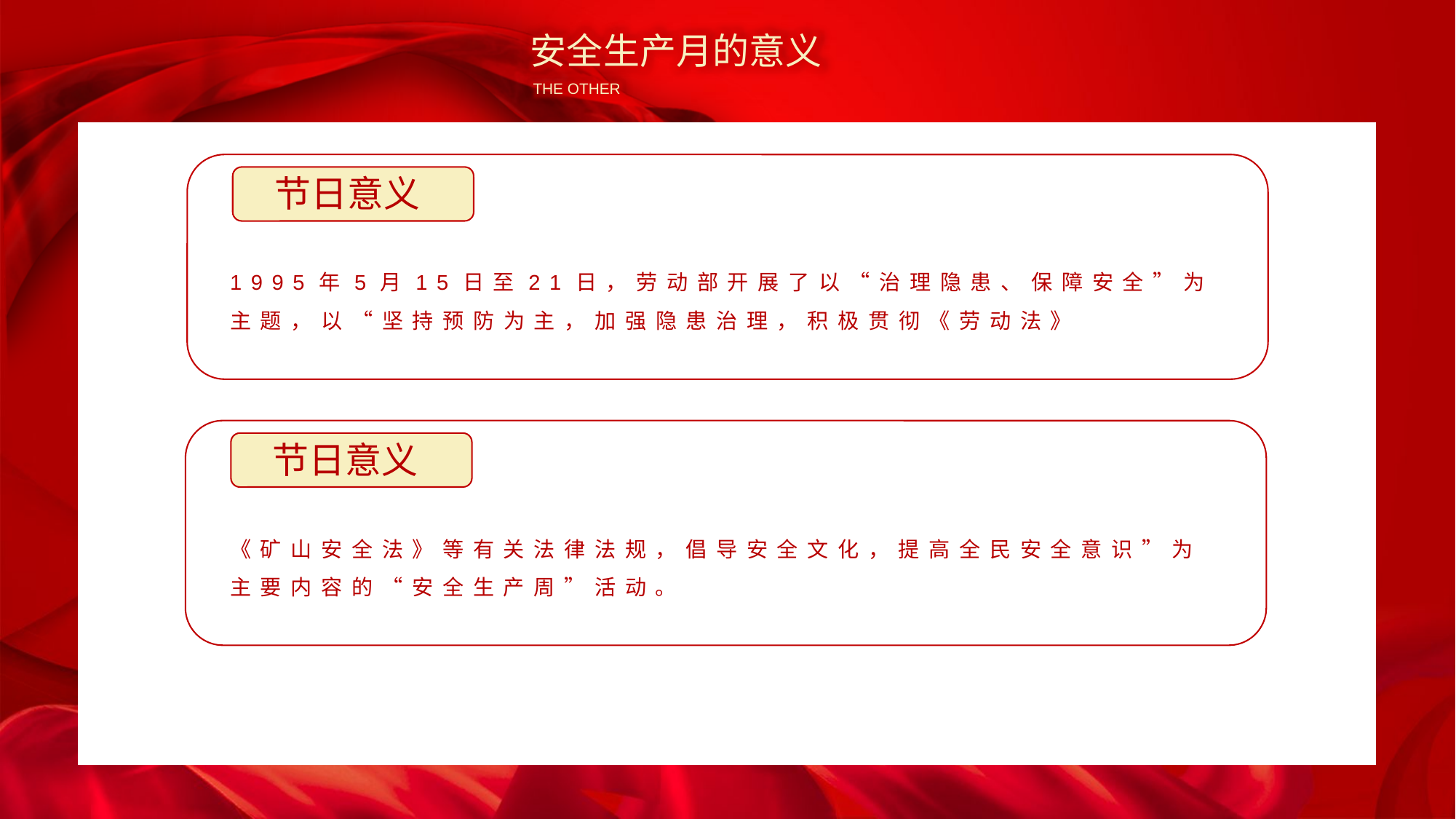

安全生产月的意义
THE OTHER

节日意义

1995年5月15日至21日，劳动部开展了以“治理隐患、保障安全”为主题，以“坚持预防为主，加强隐患治理，积极贯彻《劳动法》

节日意义

《矿山安全法》等有关法律法规，倡导安全文化，提高全民安全意识”为主要内容的“安全生产周”活动。